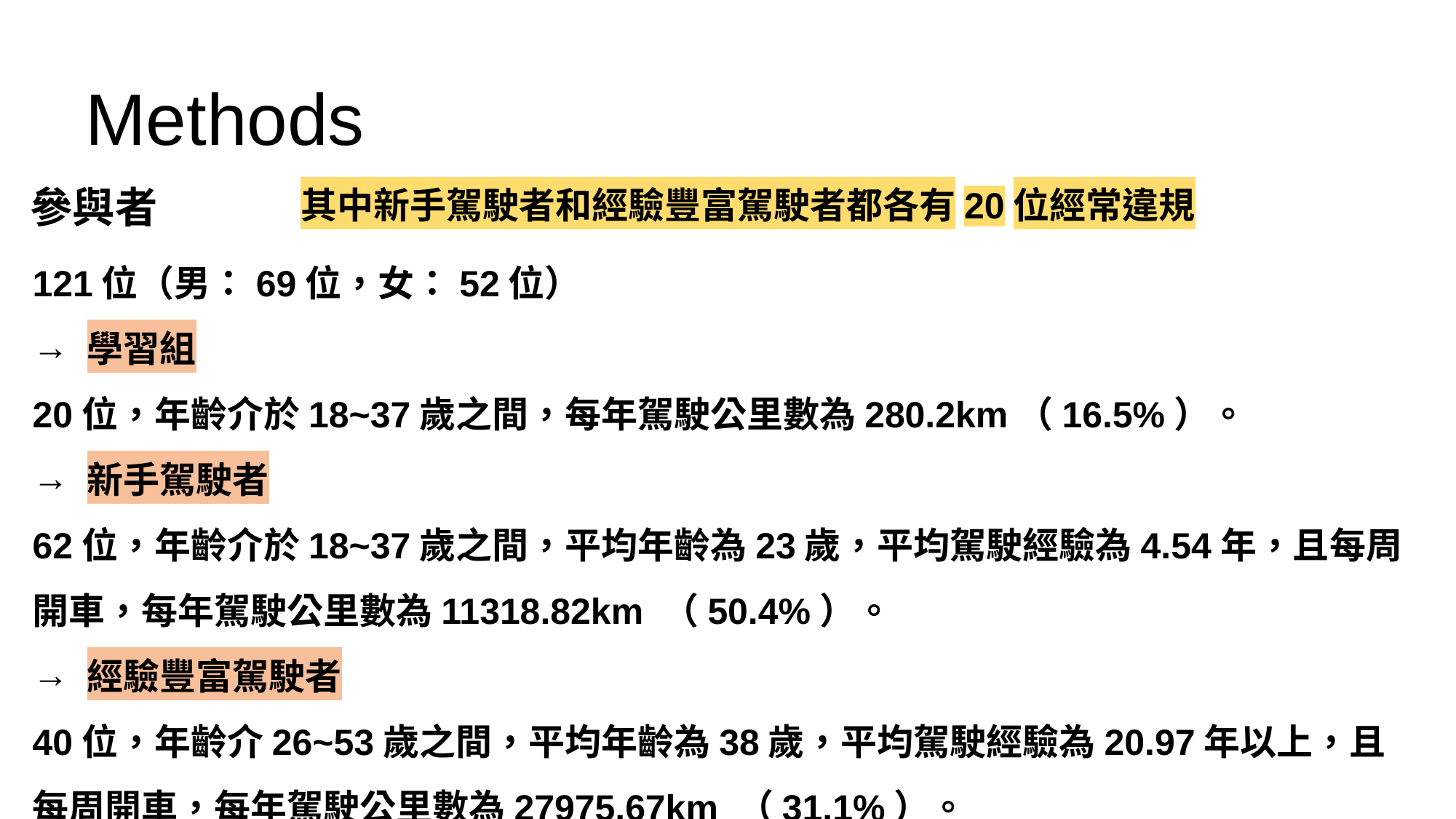

Methods
其中新手駕駛者和經驗豐富駕駛者都各有20位經常違規
參與者
121位（男：69位，女：52位）
學習組
20位，年齡介於18~37歲之間，每年駕駛公里數為280.2km（16.5%）。
新手駕駛者
62位，年齡介於18~37歲之間，平均年齡為23歲，平均駕駛經驗為4.54年，且每周開車，每年駕駛公里數為11318.82km （50.4%）。
經驗豐富駕駛者
40位，年齡介26~53歲之間，平均年齡為38歲，平均駕駛經驗為20.97年以上，且每周開車，每年駕駛公里數為27975.67km （31.1%）。